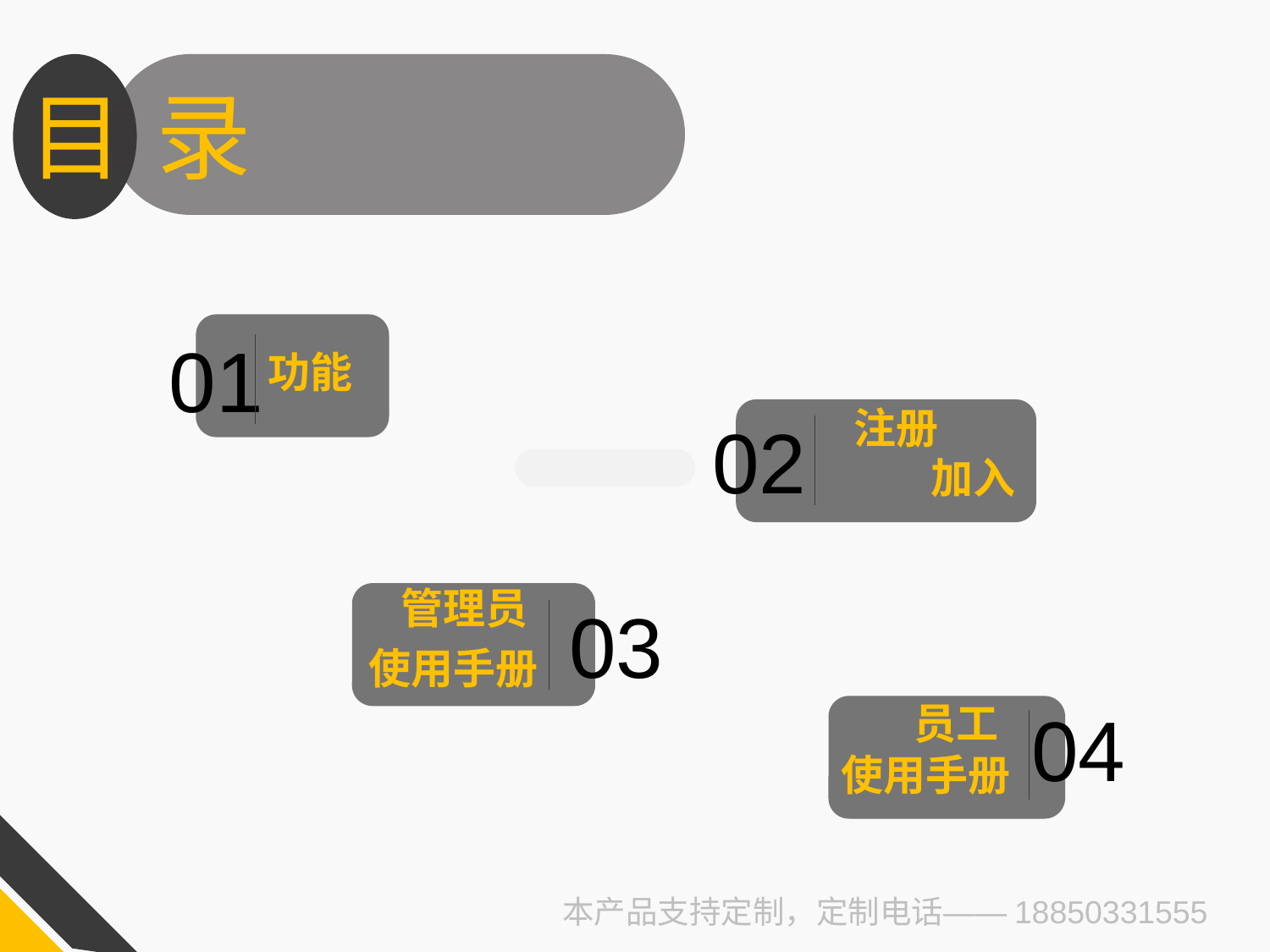

录
目

01
功能
注册
02

加入

管理员

03
使用手册
员工
04

使用手册

本产品支持定制，定制电话——18850331555